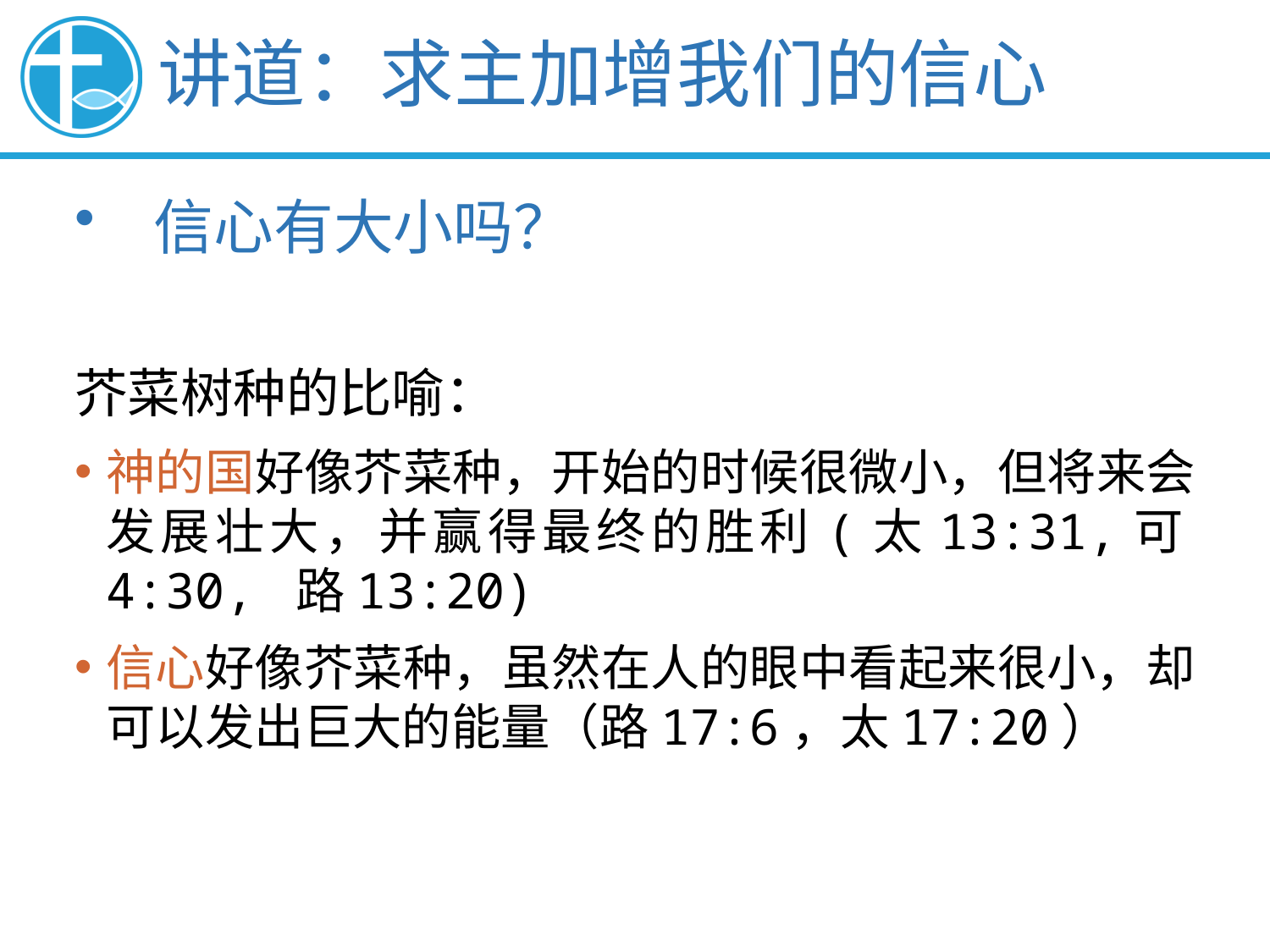

讲道：求主加增我们的信心
信心有大小吗？

芥菜树种的比喻：
神的国好像芥菜种，开始的时候很微小，但将来会发展壮大，并赢得最终的胜利(太13:31,可4:30, 路13:20)
信心好像芥菜种，虽然在人的眼中看起来很小，却可以发出巨大的能量（路17:6，太17:20）